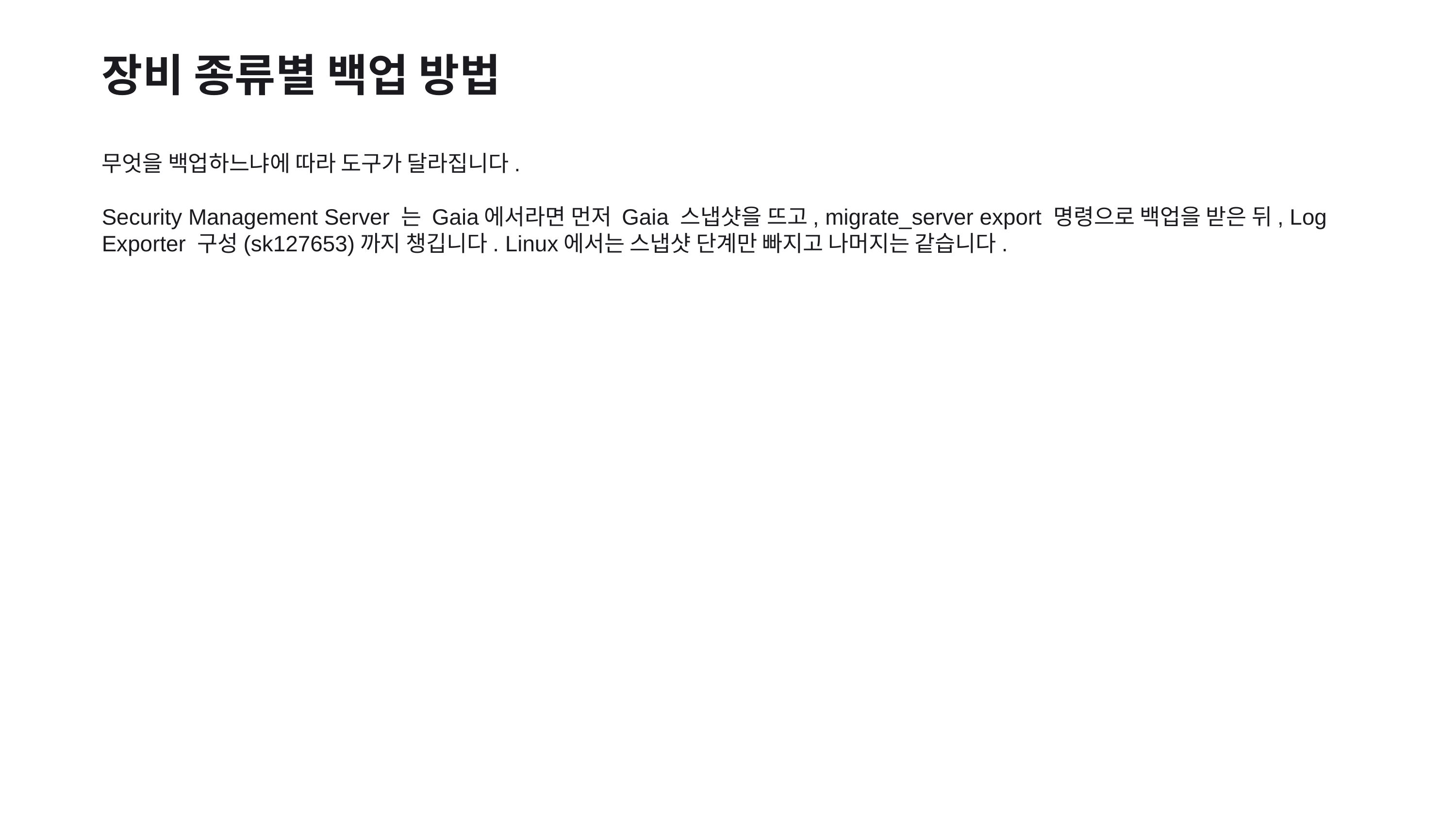

장비 종류별 백업 방법
무엇을 백업하느냐에 따라 도구가 달라집니다.

Security Management Server 는 Gaia에서라면 먼저 Gaia 스냅샷을 뜨고, migrate_server export 명령으로 백업을 받은 뒤, Log Exporter 구성(sk127653)까지 챙깁니다. Linux에서는 스냅샷 단계만 빠지고 나머지는 같습니다.